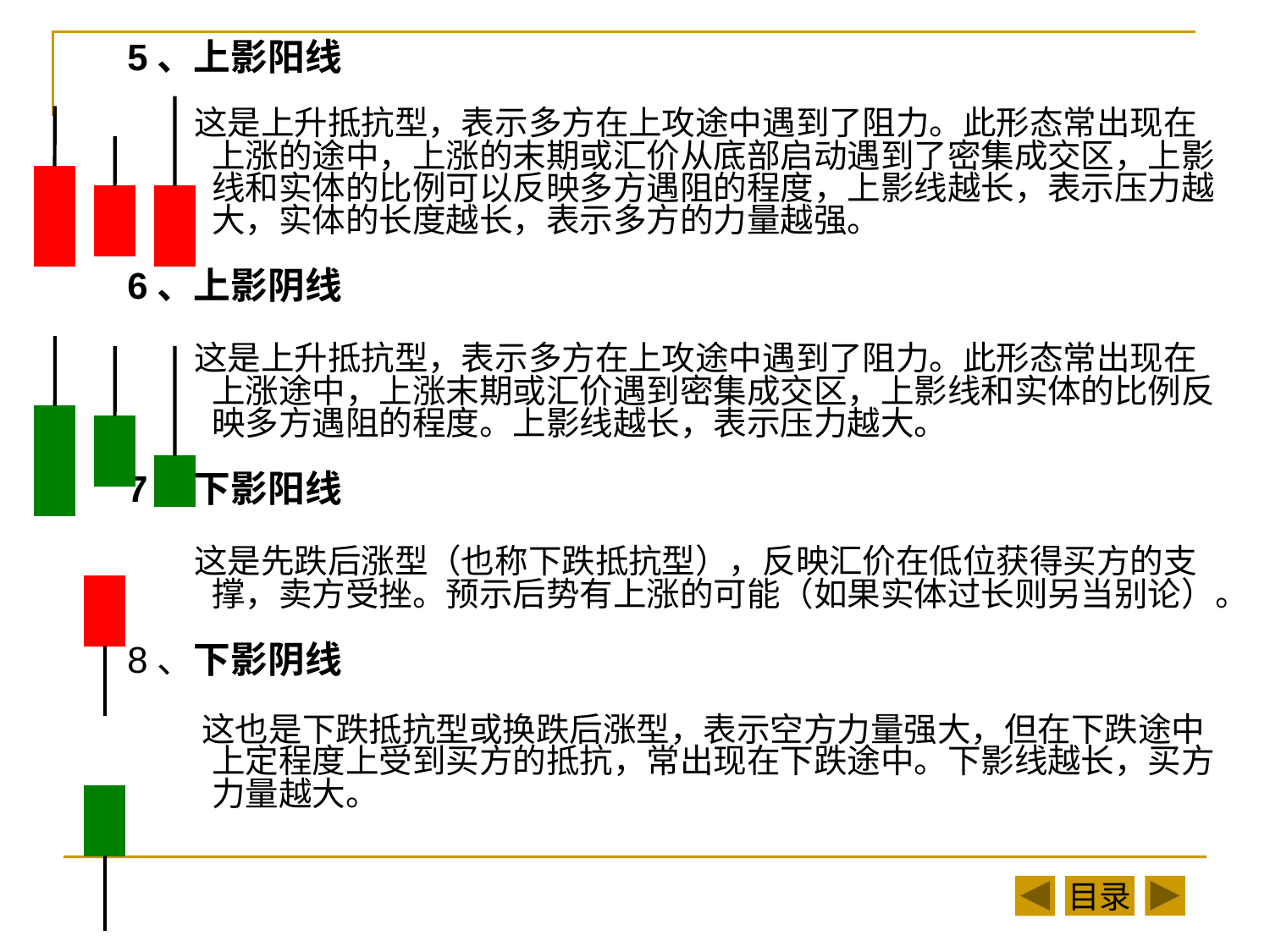

5、上影阳线

       这是上升抵抗型，表示多方在上攻途中遇到了阻力。此形态常出现在上涨的途中，上涨的末期或汇价从底部启动遇到了密集成交区，上影线和实体的比例可以反映多方遇阻的程度，上影线越长，表示压力越大，实体的长度越长，表示多方的力量越强。

6、上影阴线

       这是上升抵抗型，表示多方在上攻途中遇到了阻力。此形态常出现在上涨途中，上涨末期或汇价遇到密集成交区，上影线和实体的比例反映多方遇阻的程度。上影线越长，表示压力越大。

7、下影阳线

       这是先跌后涨型（也称下跌抵抗型），反映汇价在低位获得买方的支撑，卖方受挫。预示后势有上涨的可能（如果实体过长则另当别论）。

8、下影阴线

         这也是下跌抵抗型或换跌后涨型，表示空方力量强大，但在下跌途中上定程度上受到买方的抵抗，常出现在下跌途中。下影线越长，买方力量越大。